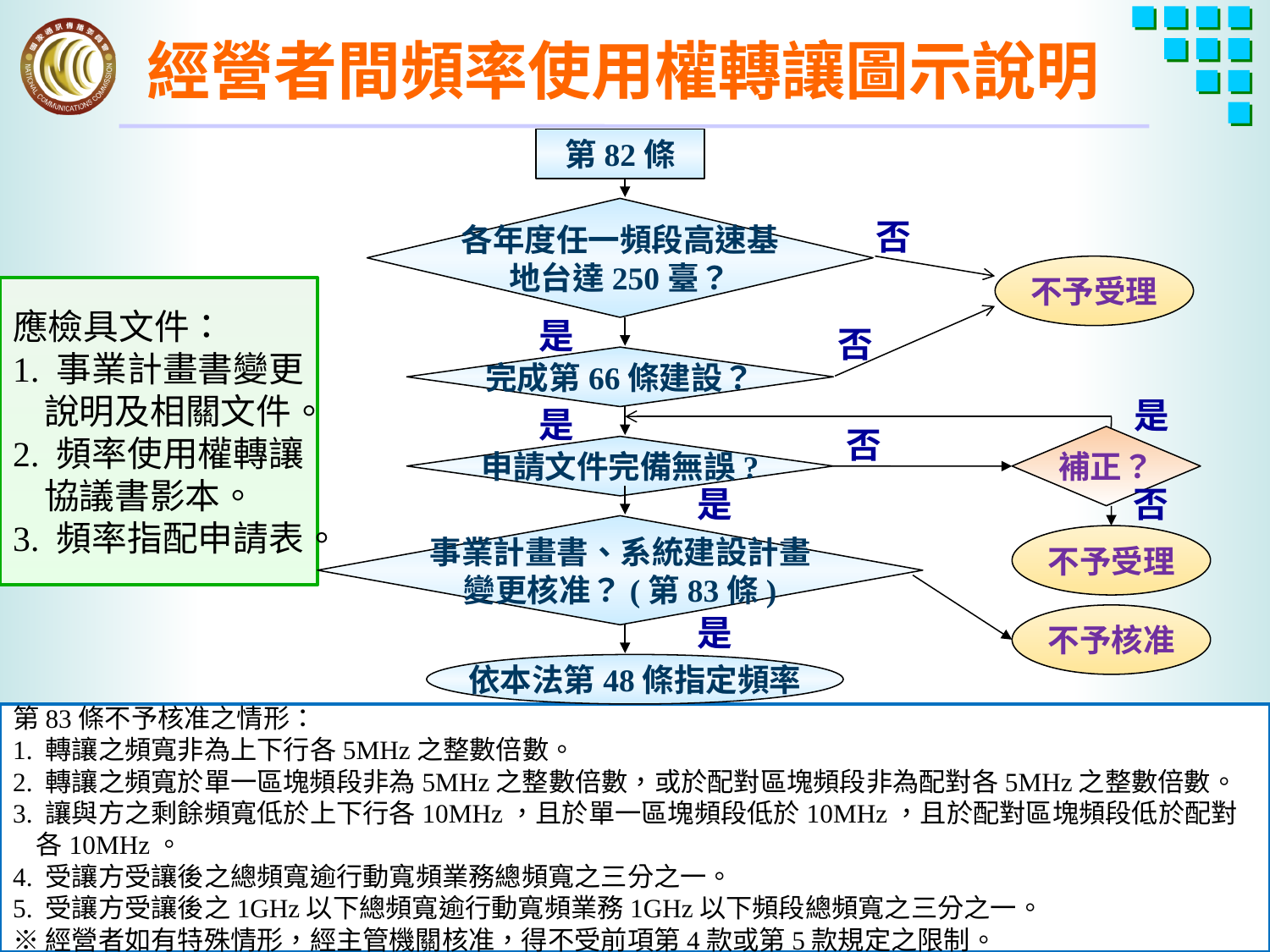

# 經營者間頻率使用權轉讓圖示說明
第82條
各年度任一頻段高速基
地台達250臺？
否
不予受理
應檢具文件：
1. 事業計畫書變更
    說明及相關文件。
2. 頻率使用權轉讓
    協議書影本。
3. 頻率指配申請表。
是
否
完成第66條建設？
是
是
否
補正？
申請文件完備無誤?
是
否
事業計畫書、系統建設計畫
變更核准？(第83條)
不予受理
是
不予核准
依本法第48條指定頻率
第83條不予核准之情形：
1. 轉讓之頻寬非為上下行各5MHz之整數倍數。
2. 轉讓之頻寬於單一區塊頻段非為5MHz之整數倍數，或於配對區塊頻段非為配對各5MHz之整數倍數。
3. 讓與方之剩餘頻寬低於上下行各10MHz，且於單一區塊頻段低於10MHz，且於配對區塊頻段低於配對
    各10MHz。
4. 受讓方受讓後之總頻寬逾行動寬頻業務總頻寬之三分之一。
5. 受讓方受讓後之1GHz以下總頻寬逾行動寬頻業務1GHz以下頻段總頻寬之三分之一。
※經營者如有特殊情形，經主管機關核准，得不受前項第4款或第5款規定之限制。